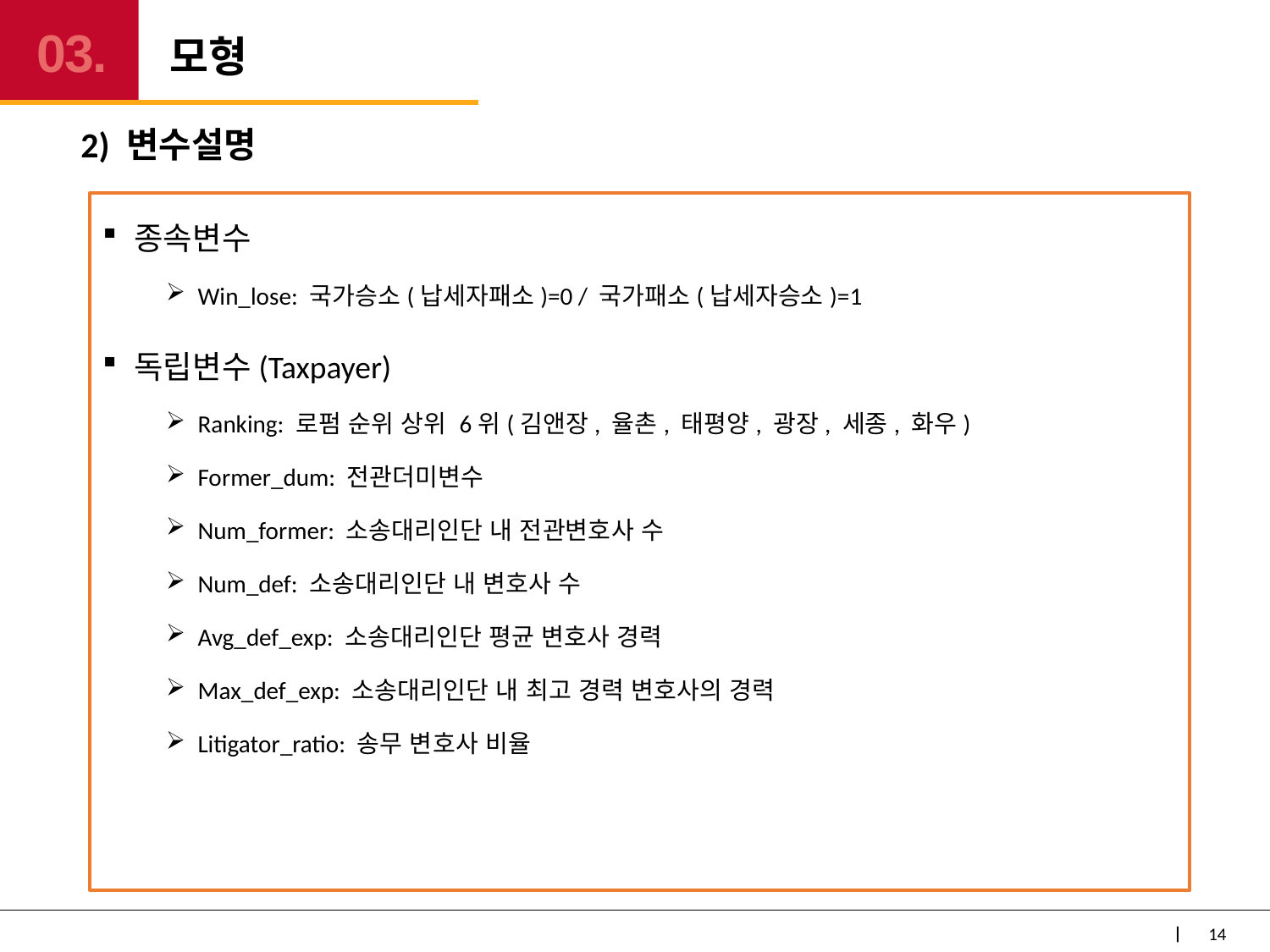

# 모형
03.
2) 변수설명
종속변수
Win_lose: 국가승소(납세자패소)=0 / 국가패소(납세자승소)=1
독립변수(Taxpayer)
Ranking: 로펌 순위 상위 6위(김앤장, 율촌, 태평양, 광장, 세종, 화우)
Former_dum: 전관더미변수
Num_former: 소송대리인단 내 전관변호사 수
Num_def: 소송대리인단 내 변호사 수
Avg_def_exp: 소송대리인단 평균 변호사 경력
Max_def_exp: 소송대리인단 내 최고 경력 변호사의 경력
Litigator_ratio: 송무 변호사 비율